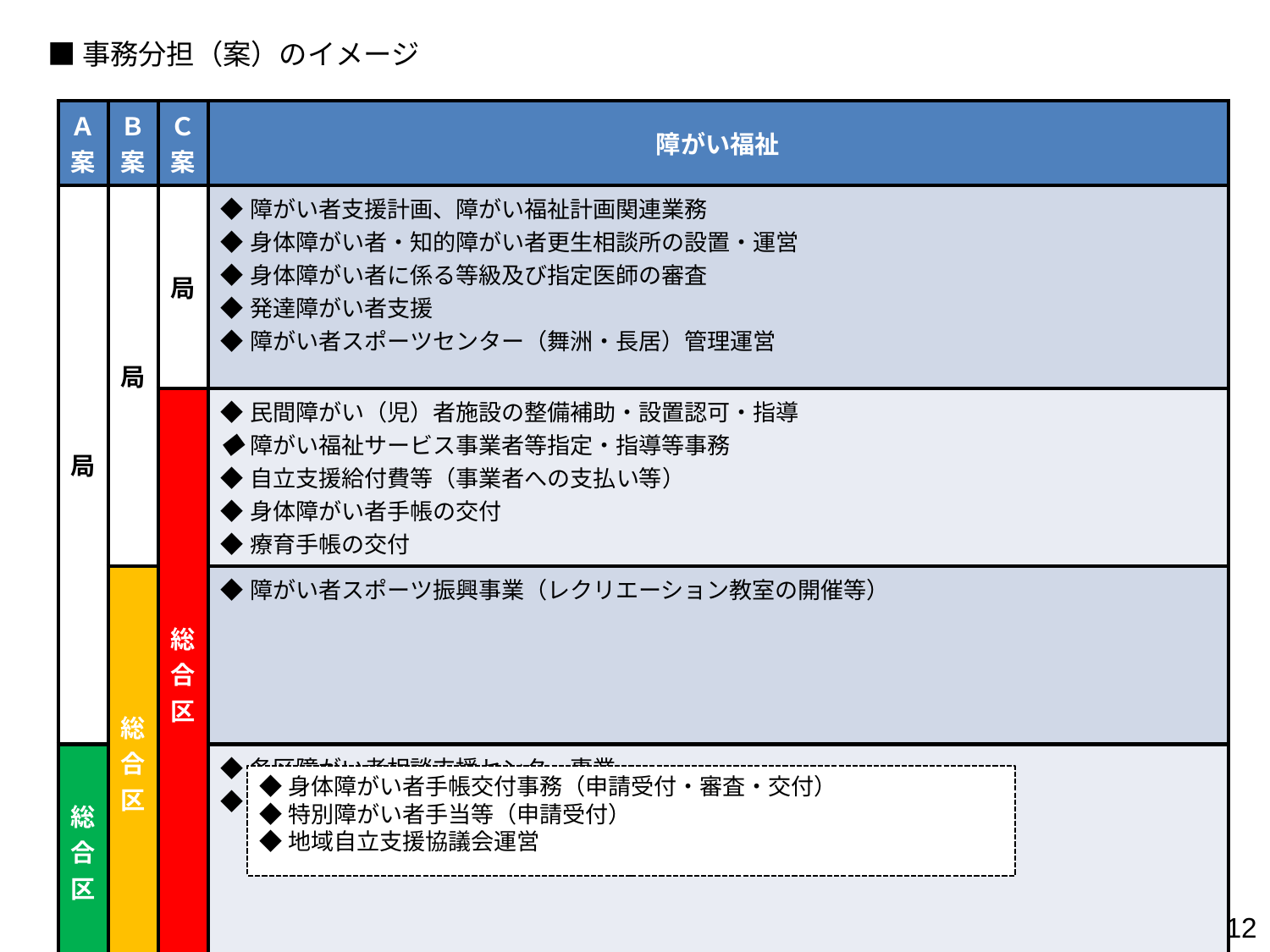

■事務分担（案）のイメージ
| Ａ案 | Ｂ案 | Ｃ案 | 障がい福祉 |
| --- | --- | --- | --- |
| 局 | 局 | 局 | ◆障がい者支援計画、障がい福祉計画関連業務 ◆身体障がい者・知的障がい者更生相談所の設置・運営 ◆身体障がい者に係る等級及び指定医師の審査 ◆発達障がい者支援 ◆障がい者スポーツセンター（舞洲・長居）管理運営 |
|  |  | 総合区 | ◆民間障がい（児）者施設の整備補助・設置認可・指導 ◆障がい福祉サービス事業者等指定・指導等事務 ◆自立支援給付費等（事業者への支払い等） ◆身体障がい者手帳の交付 ◆療育手帳の交付 |
|  | 総合区 |  | ◆障がい者スポーツ振興事業（レクリエーション教室の開催等） |
| 総合区 |  |  | ◆各区障がい者相談支援センター事業 ◆ひとにやさしいまちづくりなどの市民啓発 |
◆身体障がい者手帳交付事務（申請受付・審査・交付）
◆特別障がい者手当等（申請受付）
◆地域自立支援協議会運営
12